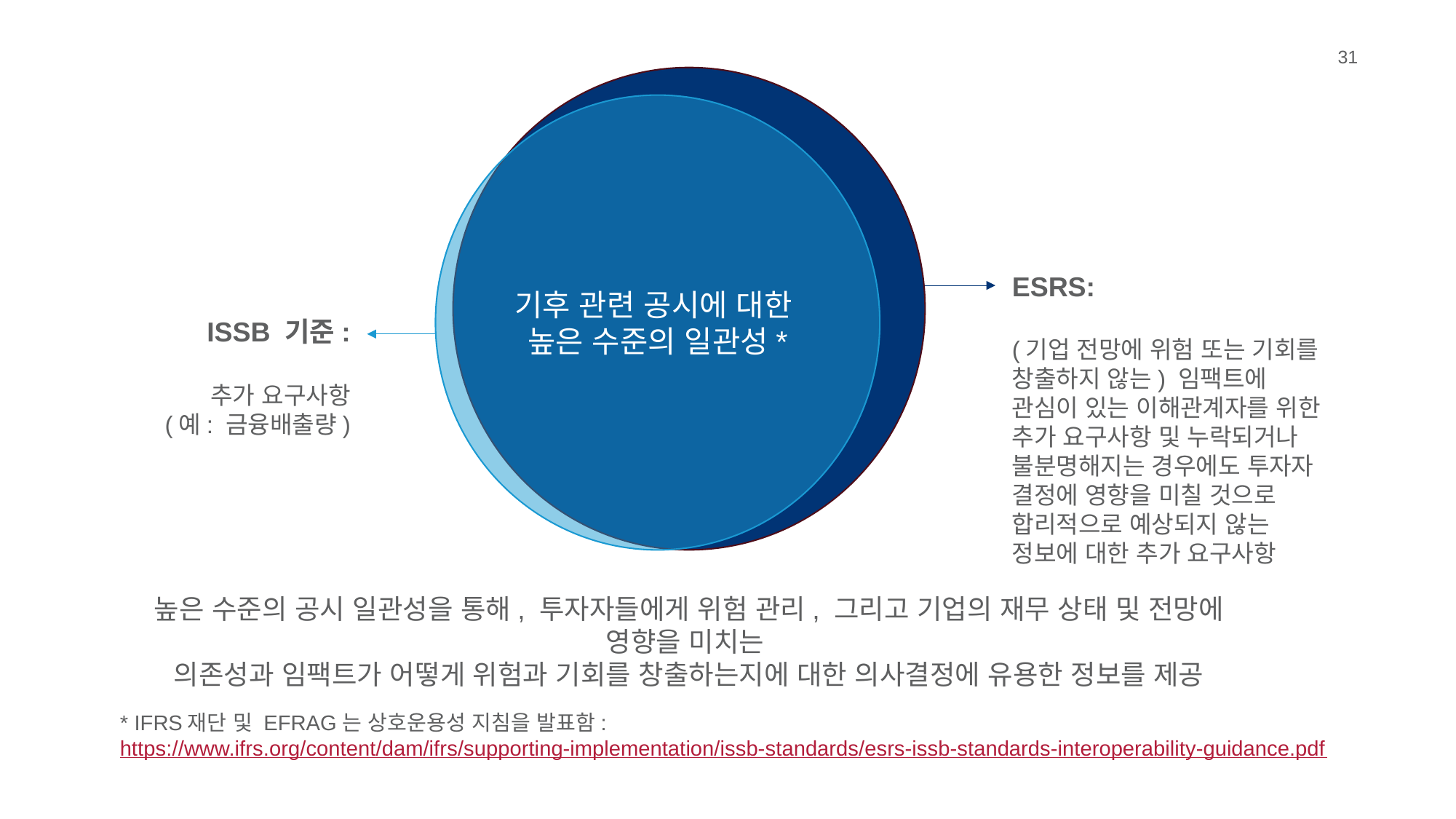

31

기후 관련 공시에 대한
높은 수준의 일관성*
ESRS:
(기업 전망에 위험 또는 기회를 창출하지 않는) 임팩트에 관심이 있는 이해관계자를 위한 추가 요구사항 및 누락되거나 불분명해지는 경우에도 투자자 결정에 영향을 미칠 것으로 합리적으로 예상되지 않는 정보에 대한 추가 요구사항
ISSB 기준:

추가 요구사항
(예: 금융배출량)
높은 수준의 공시 일관성을 통해, 투자자들에게 위험 관리, 그리고 기업의 재무 상태 및 전망에 영향을 미치는
의존성과 임팩트가 어떻게 위험과 기회를 창출하는지에 대한 의사결정에 유용한 정보를 제공
* IFRS재단 및 EFRAG는 상호운용성 지침을 발표함:
https://www.ifrs.org/content/dam/ifrs/supporting-implementation/issb-standards/esrs-issb-standards-interoperability-guidance.pdf